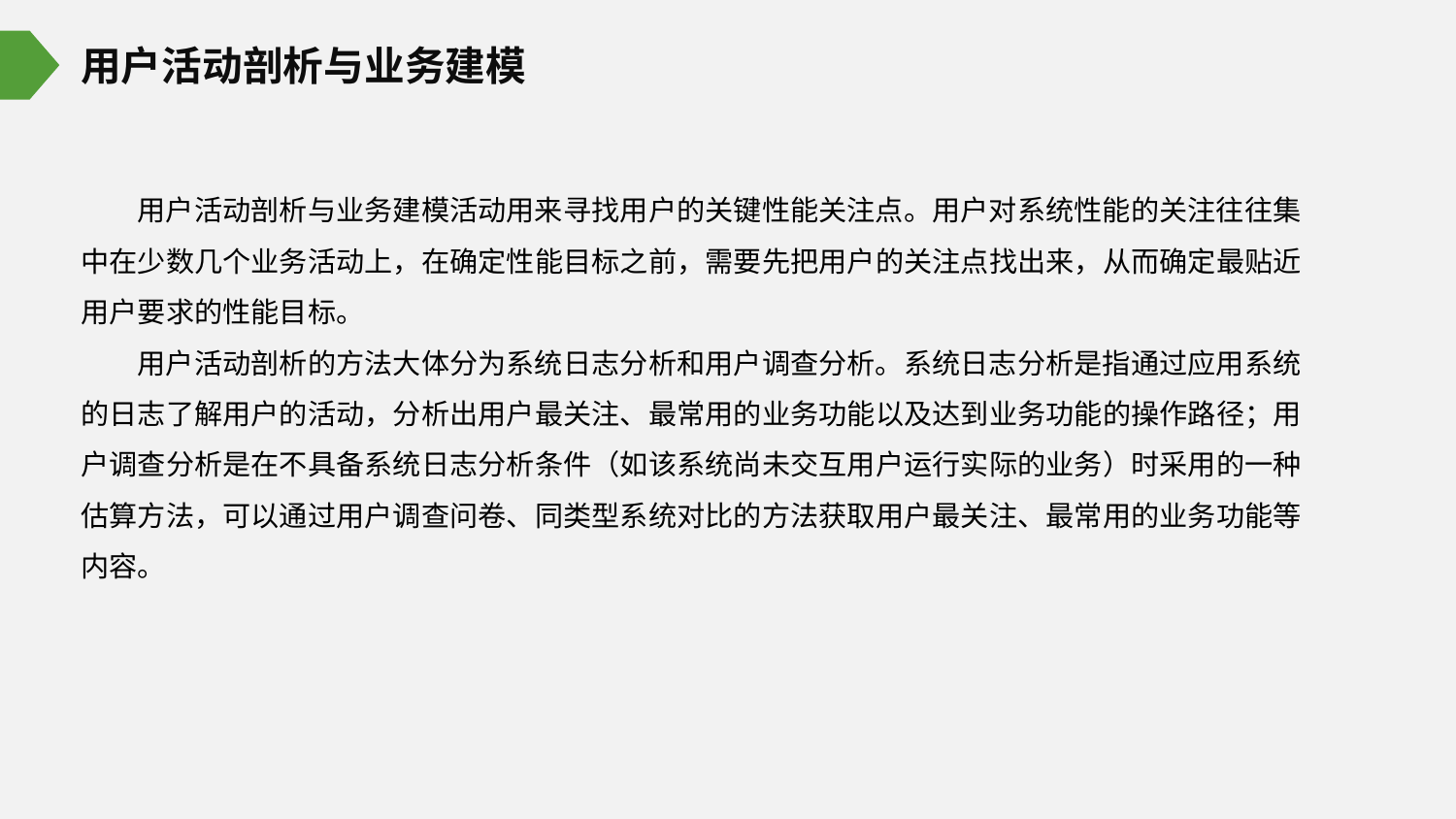

用户活动剖析与业务建模
用户活动剖析与业务建模活动用来寻找用户的关键性能关注点。用户对系统性能的关注往往集中在少数几个业务活动上，在确定性能目标之前，需要先把用户的关注点找出来，从而确定最贴近用户要求的性能目标。
用户活动剖析的方法大体分为系统日志分析和用户调查分析。系统日志分析是指通过应用系统的日志了解用户的活动，分析出用户最关注、最常用的业务功能以及达到业务功能的操作路径；用户调查分析是在不具备系统日志分析条件（如该系统尚未交互用户运行实际的业务）时采用的一种估算方法，可以通过用户调查问卷、同类型系统对比的方法获取用户最关注、最常用的业务功能等内容。